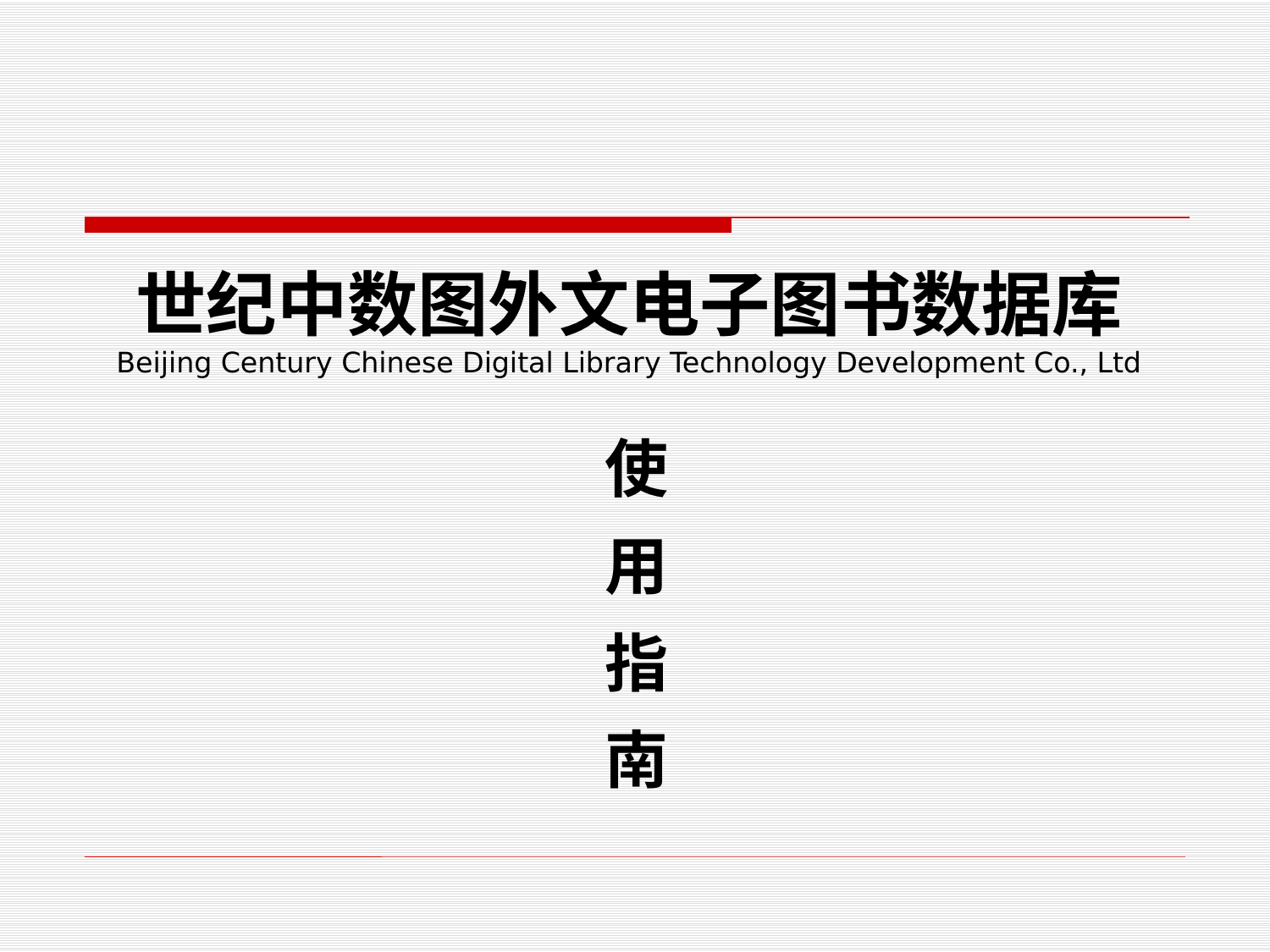

世纪中数图外文电子图书数据库
Beijing Century Chinese Digital Library Technology Development Co., Ltd
使用指南